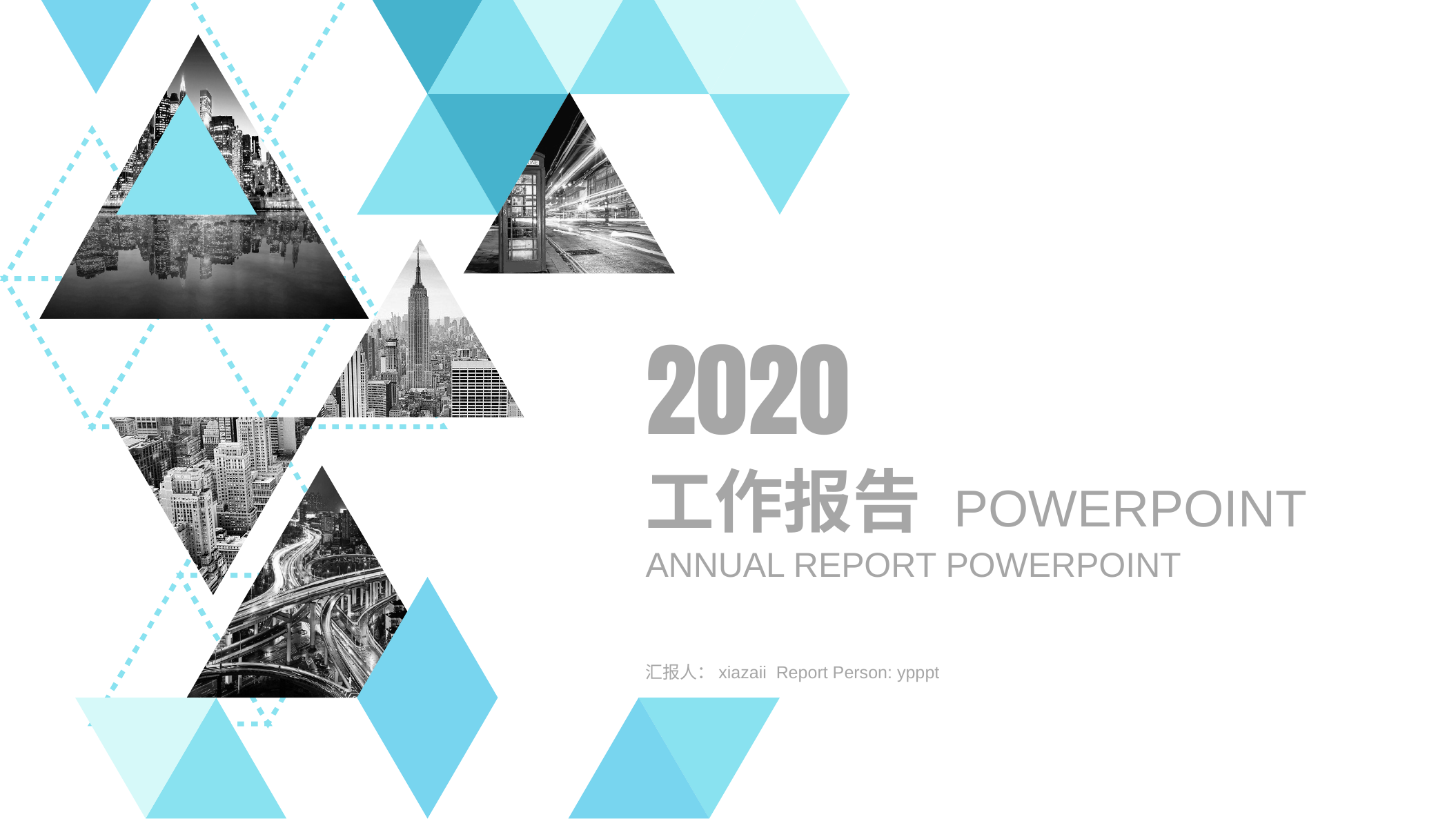

2020

工作报告 POWERPOINT

ANNUAL REPORT POWERPOINT

汇报人：xiazaii  Report Person: ypppt